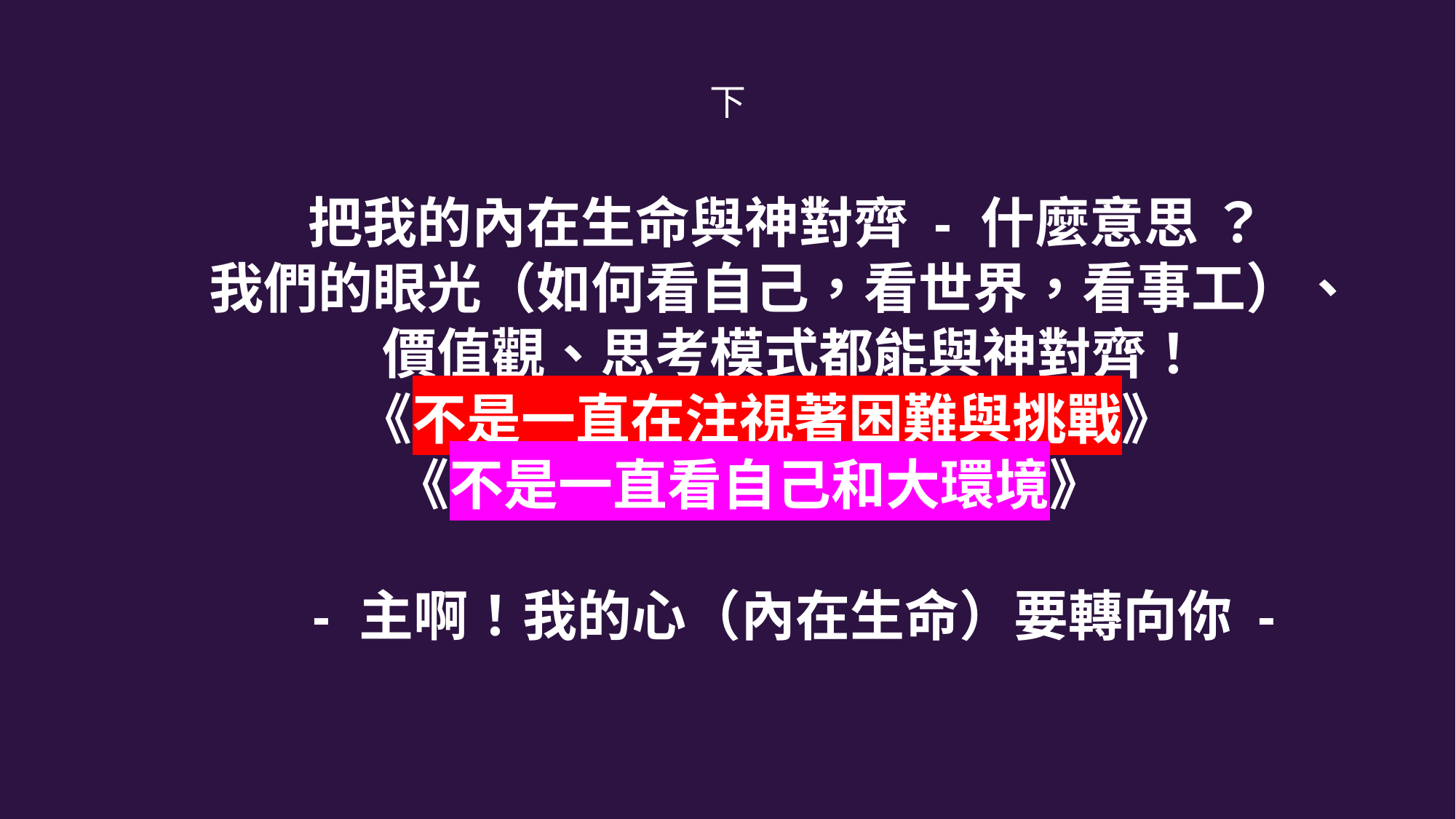

把我的內在生命與神對齊 - 什麼意思 ？
               我們的眼光（如何看自己，看世界，看事工）、
                             價值觀、思考模式都能與神對齊！
                           《不是一直在注視著困難與挑戰》
                              《不是一直看自己和大環境》

                    - 主啊！我的心（內在生命）要轉向你 -

# 下